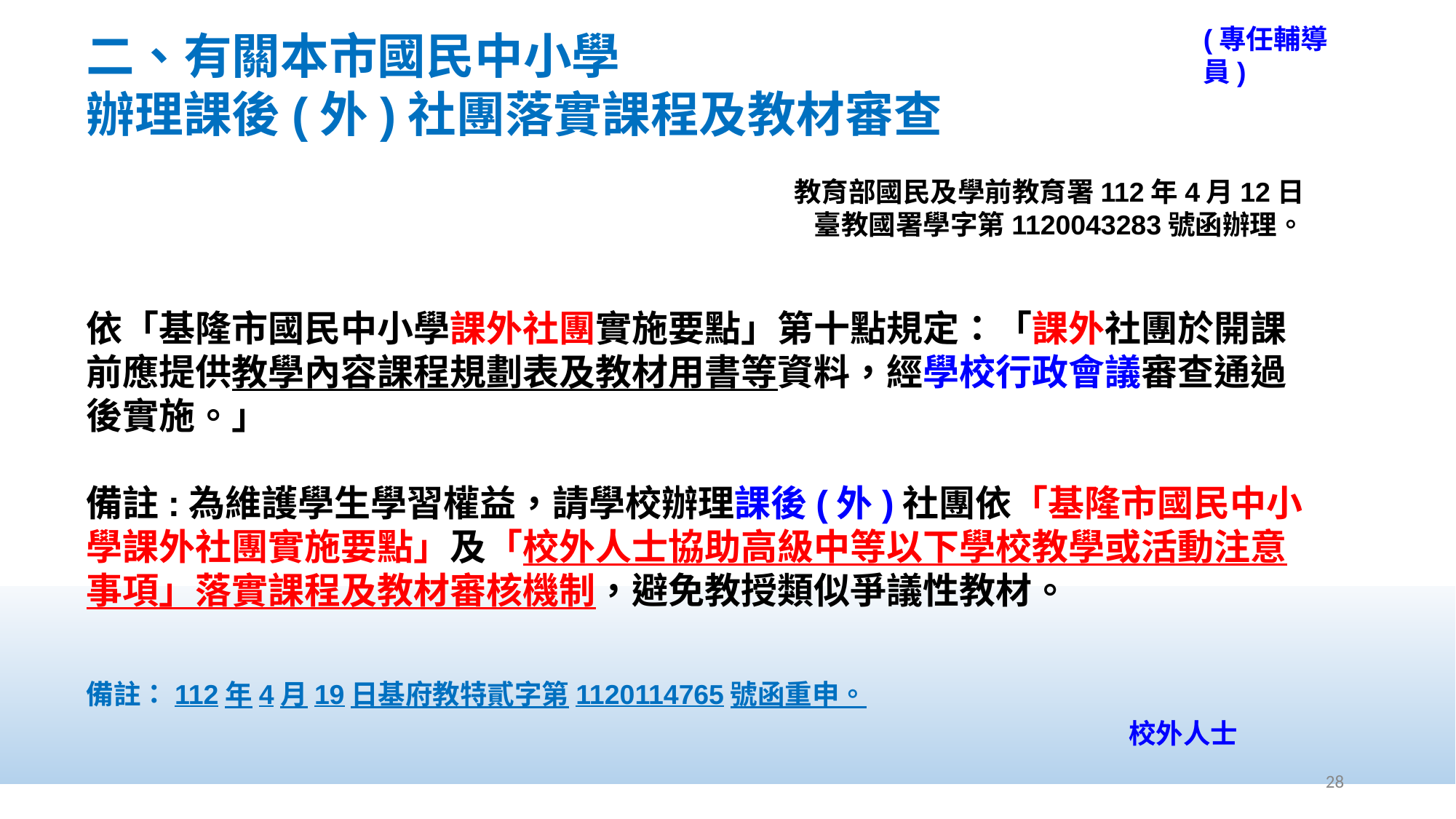

(專任輔導員)
二、有關本市國民中小學
辦理課後(外)社團落實課程及教材審查

教育部國民及學前教育署112年4月12日
臺教國署學字第1120043283號函辦理。

依「基隆市國民中小學課外社團實施要點」第十點規定：「課外社團於開課前應提供教學內容課程規劃表及教材用書等資料，經學校行政會議審查通過後實施。」

備註:為維護學生學習權益，請學校辦理課後(外)社團依「基隆市國民中小學課外社團實施要點」及「校外人士協助高級中等以下學校教學或活動注意事項」落實課程及教材審核機制，避免教授類似爭議性教材。

備註：112年4月19日基府教特貳字第1120114765號函重申。

校外人士
28